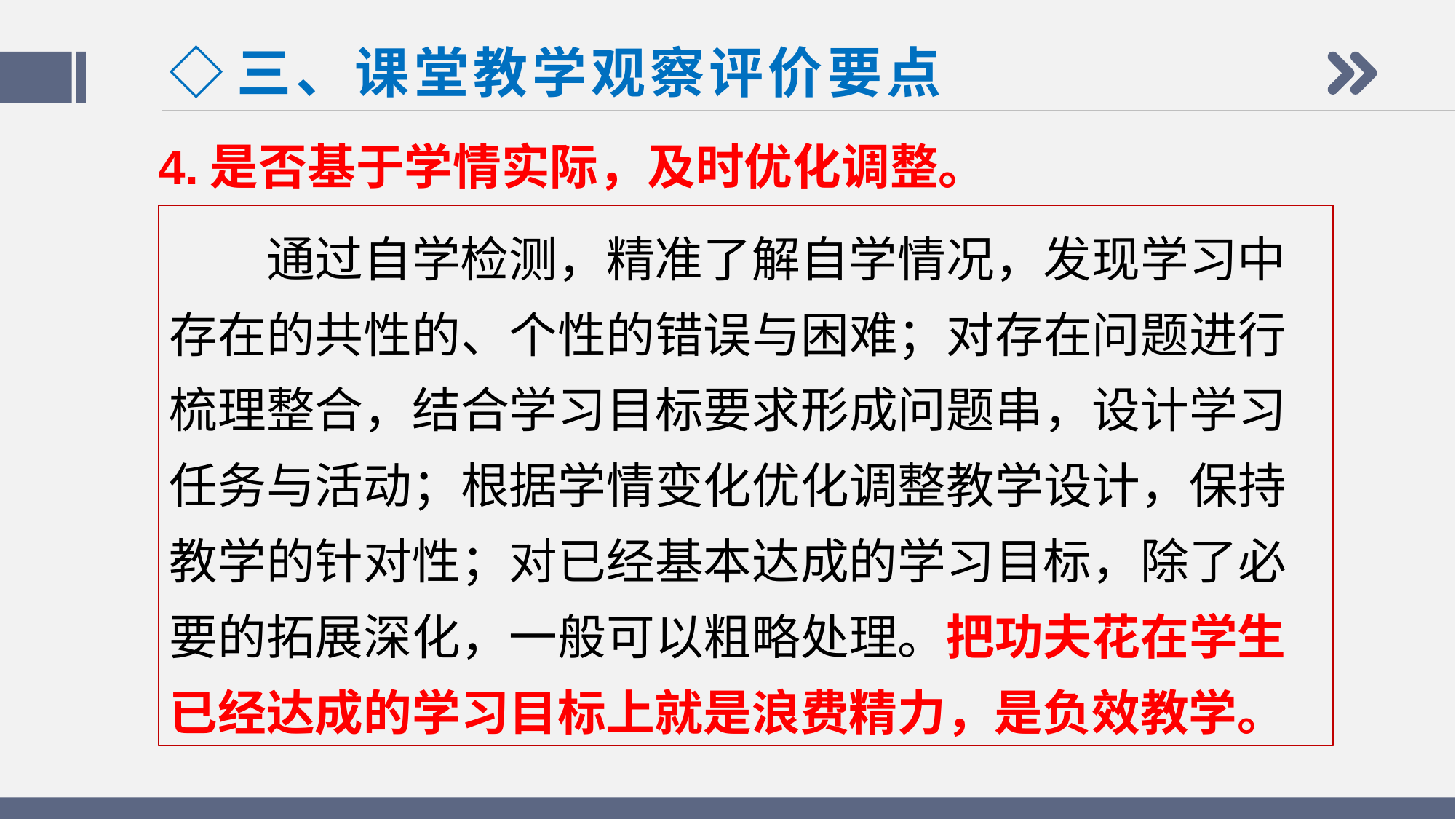

◇三、课堂教学观察评价要点
4.是否基于学情实际，及时优化调整。
通过自学检测，精准了解自学情况，发现学习中存在的共性的、个性的错误与困难；对存在问题进行梳理整合，结合学习目标要求形成问题串，设计学习任务与活动；根据学情变化优化调整教学设计，保持教学的针对性；对已经基本达成的学习目标，除了必要的拓展深化，一般可以粗略处理。把功夫花在学生已经达成的学习目标上就是浪费精力，是负效教学。